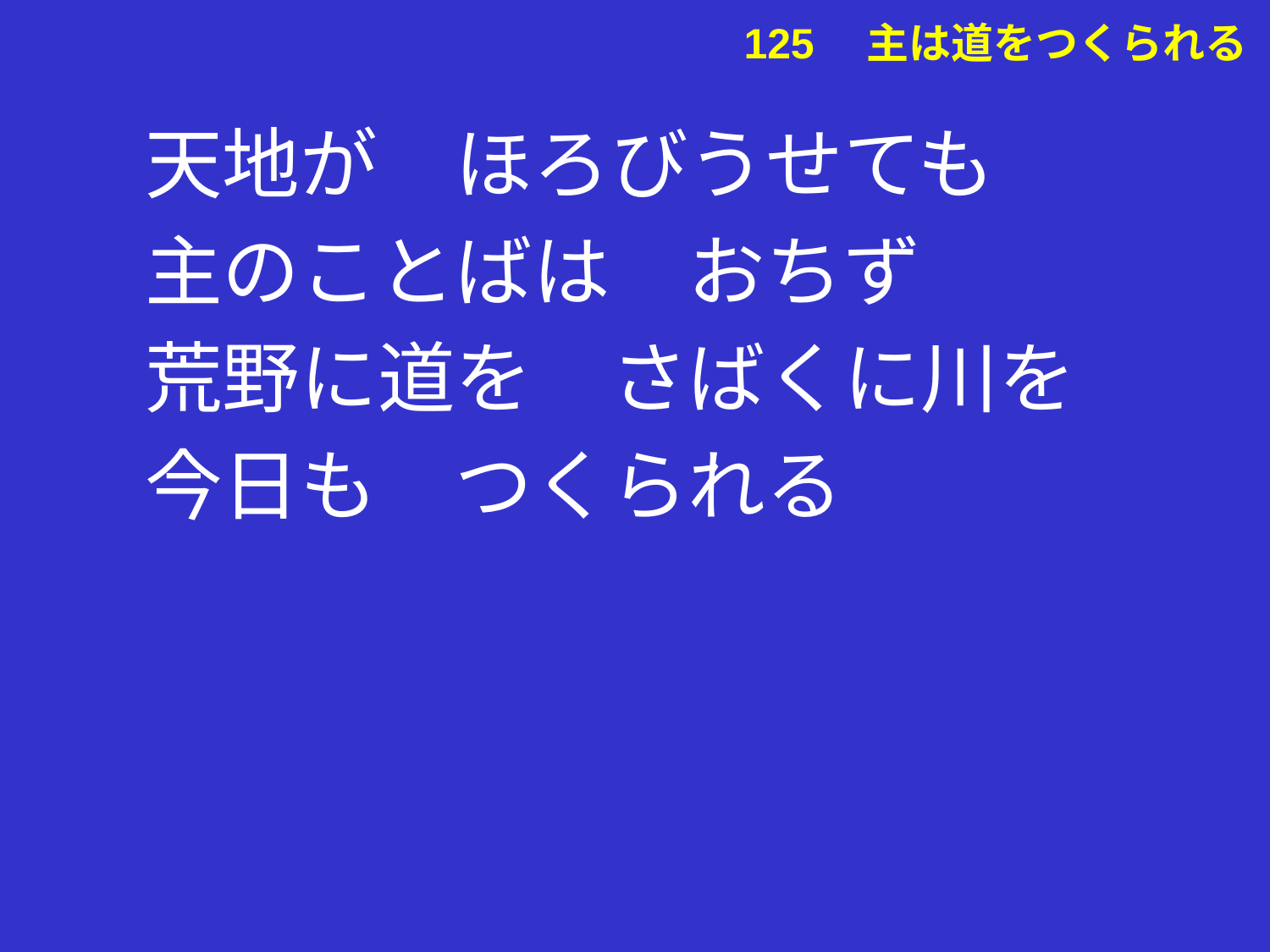

天地が　ほろびうせても
主のことばは　おちず
荒野に道を　さばくに川を
今日も　つくられる
# 125　主は道をつくられる